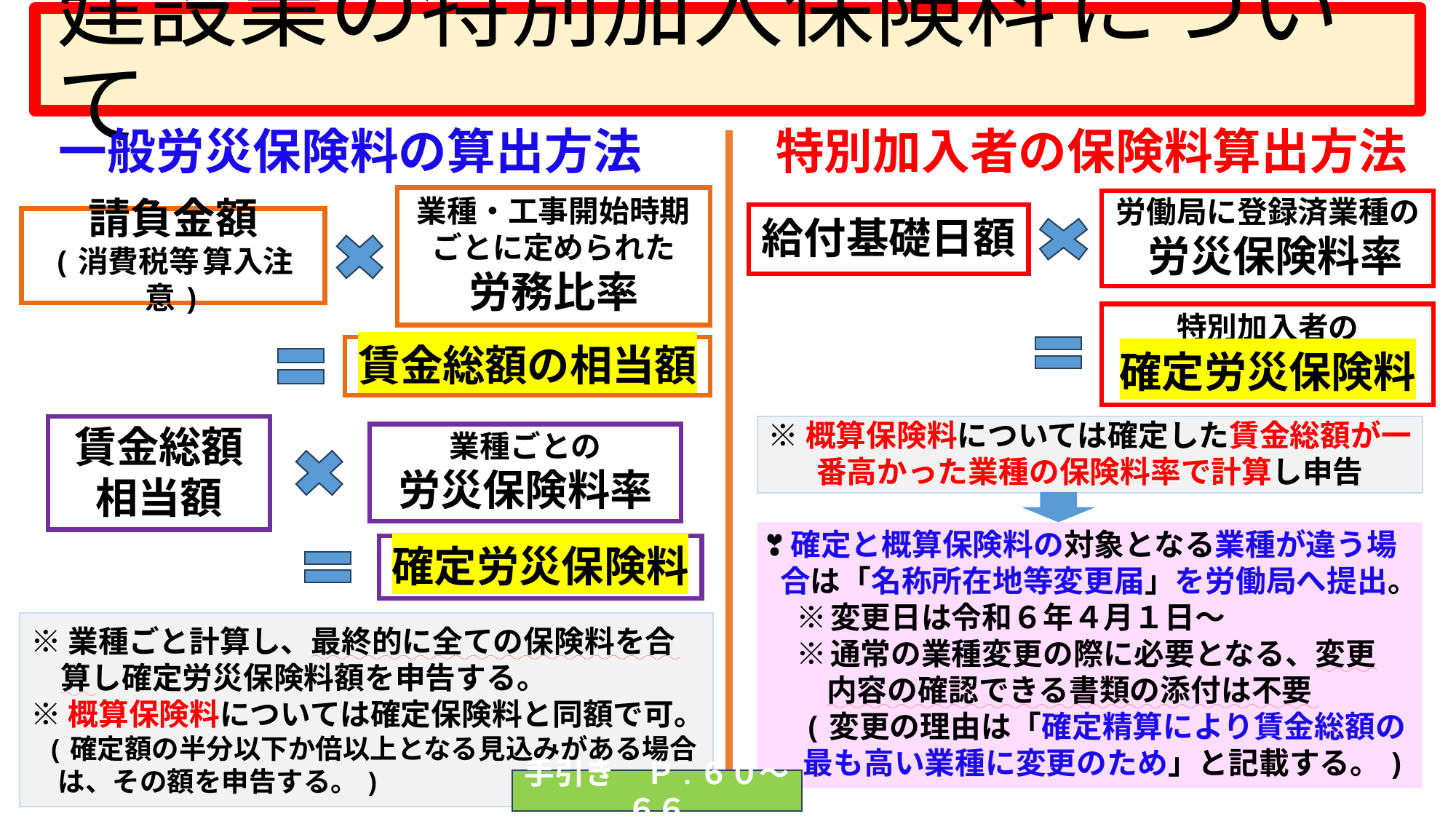

# 建設業の特別加入保険料 について
一般労災保険料の算出方法
特別加入者の保険料算出方法
業種・工事開始時期
ごとに定められた
労務比率
労働局に登録済業種の　労災保険料率
給付基礎日額
請負金額
(消費税等 算入注意)

特別加入者の
確定労災保険料

賃金総額の相当額

賃金総額
相当額
※ 概算保険料については確定した賃金総額が一番高かった業種の保険料率で計算し申告
業種ごとの
労災保険料率

❣確定と概算保険料の対象となる業種が違う場
 合は「名称所在地等変更届」を労働局へ提出。
　※ 変更日は令和６年４月１日～
　※ 通常の業種変更の際に必要となる、変更
　　内容の確認できる書類の添付は不要
　(変更の理由は「確定精算により賃金総額の
　 最も高い業種に変更のため」と記載する。)
確定労災保険料

※ 業種ごと計算し、最終的に全ての保険料を合
　算し確定労災保険料額を申告する。
※ 概算保険料については確定保険料と同額で可。
 (確定額の半分以下か倍以上となる見込みがある場合
　は、その額を申告する。)
手引き　Ｐ.６０～６６